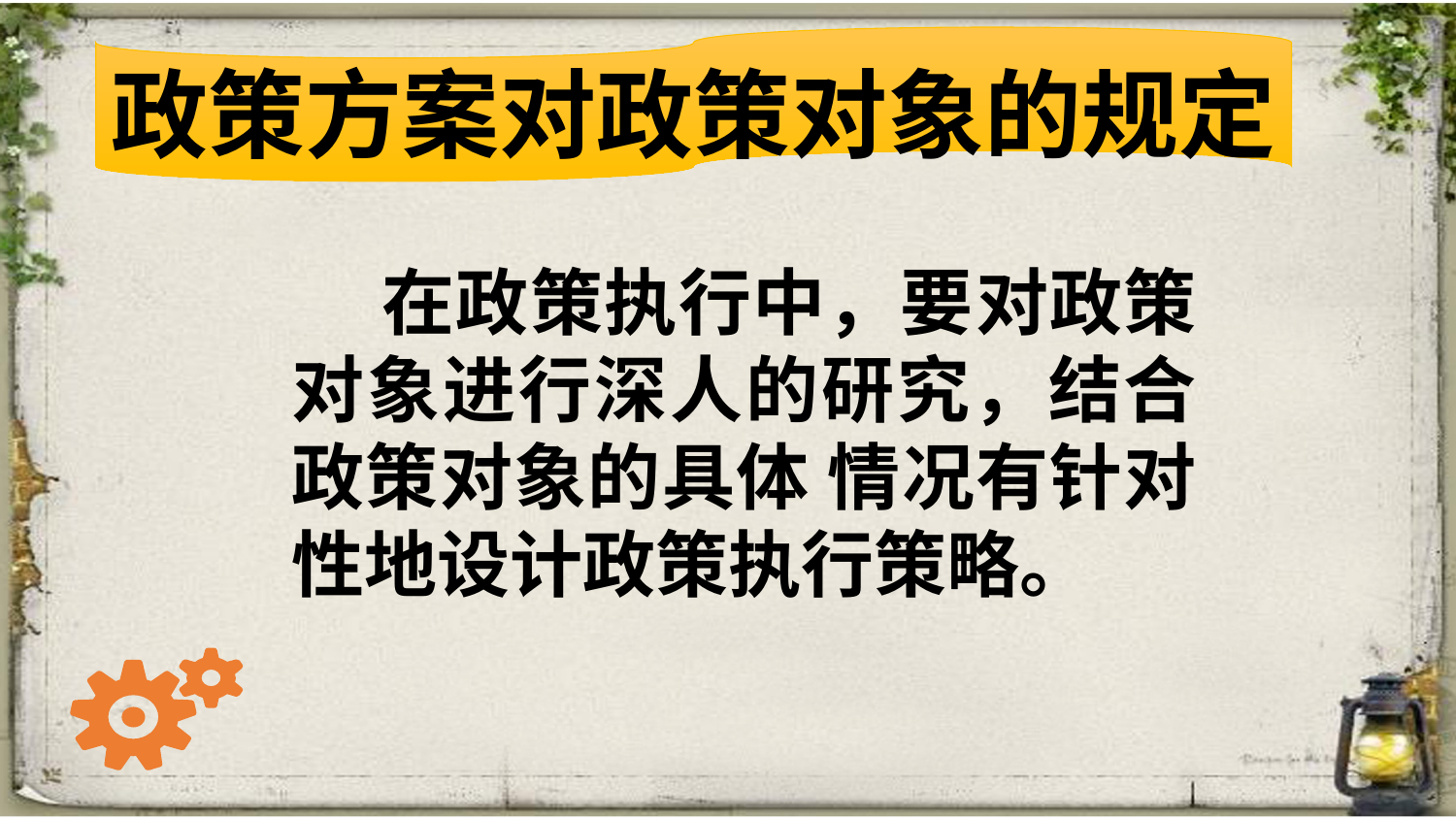

政策方案对政策对象的规定
    在政策执行中，要对政策对象进行深人的研究，结合政策对象的具体 情况有针对性地设计政策执行策略。